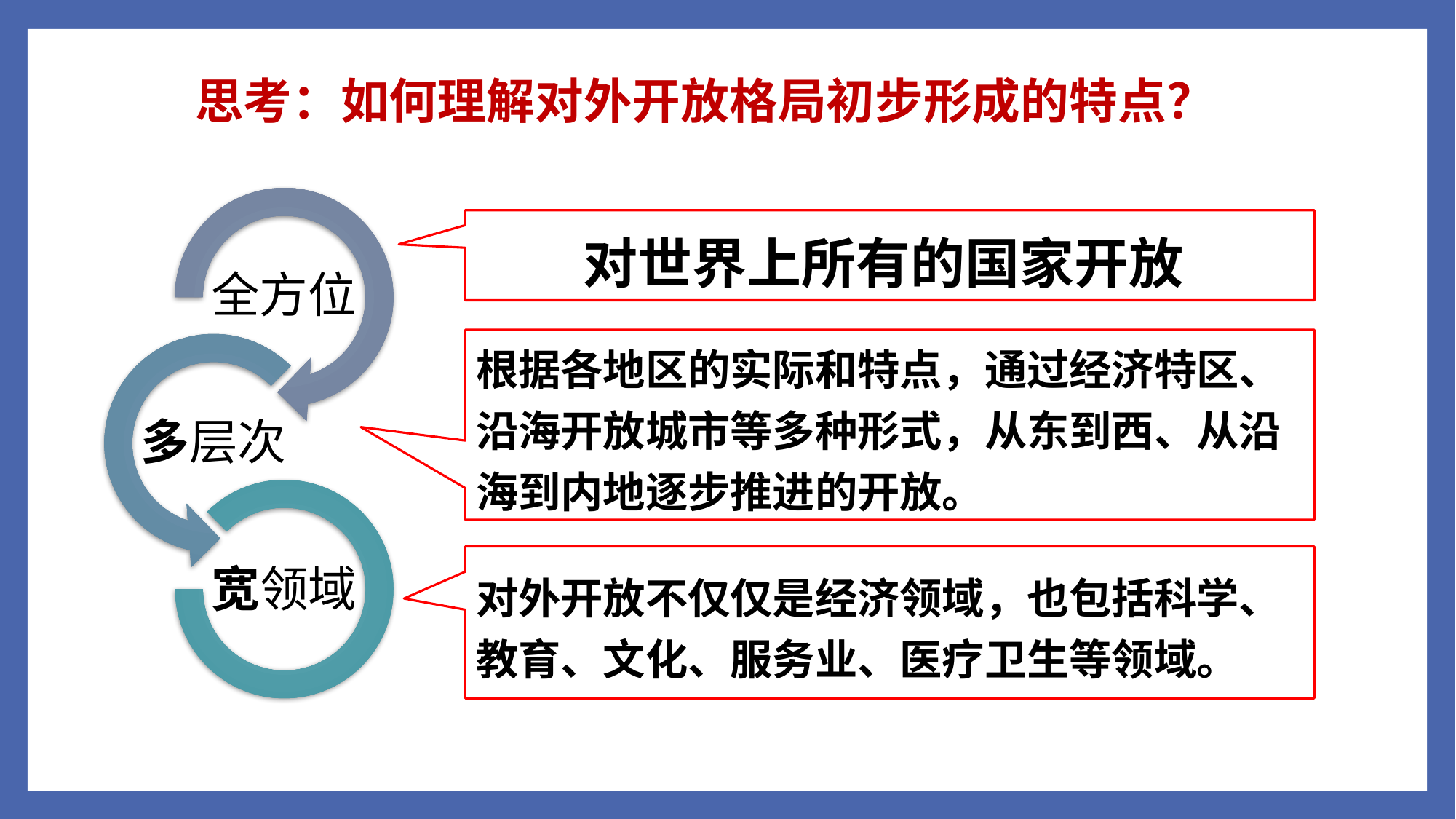

思考：如何理解对外开放格局初步形成的特点？
全方位
多层次
宽领域
对世界上所有的国家开放
根据各地区的实际和特点，通过经济特区、沿海开放城市等多种形式，从东到西、从沿海到内地逐步推进的开放。
对外开放不仅仅是经济领域，也包括科学、教育、文化、服务业、医疗卫生等领域。